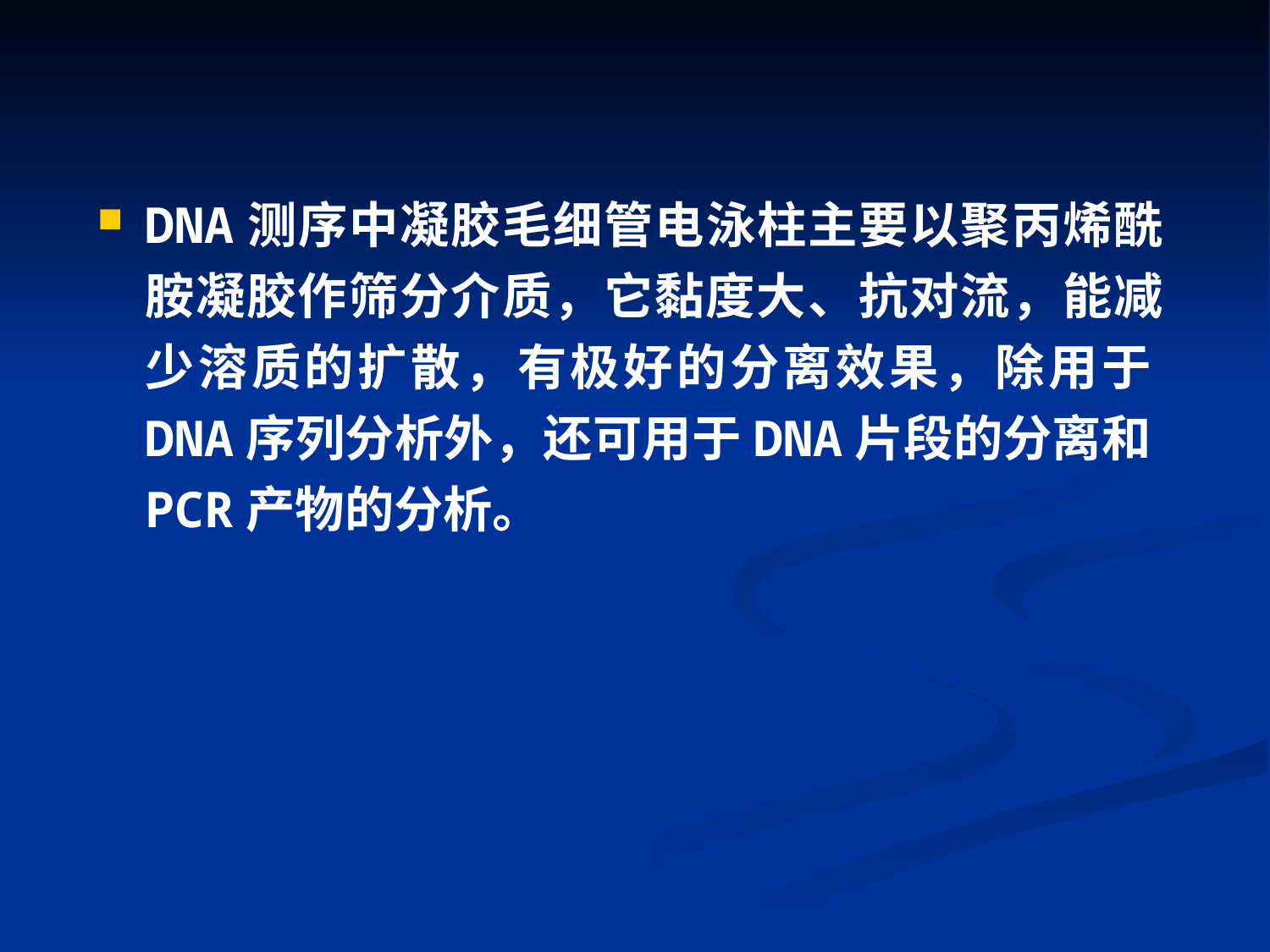

DNA测序中凝胶毛细管电泳柱主要以聚丙烯酰胺凝胶作筛分介质，它黏度大、抗对流，能减少溶质的扩散，有极好的分离效果，除用于DNA序列分析外，还可用于DNA片段的分离和PCR产物的分析。